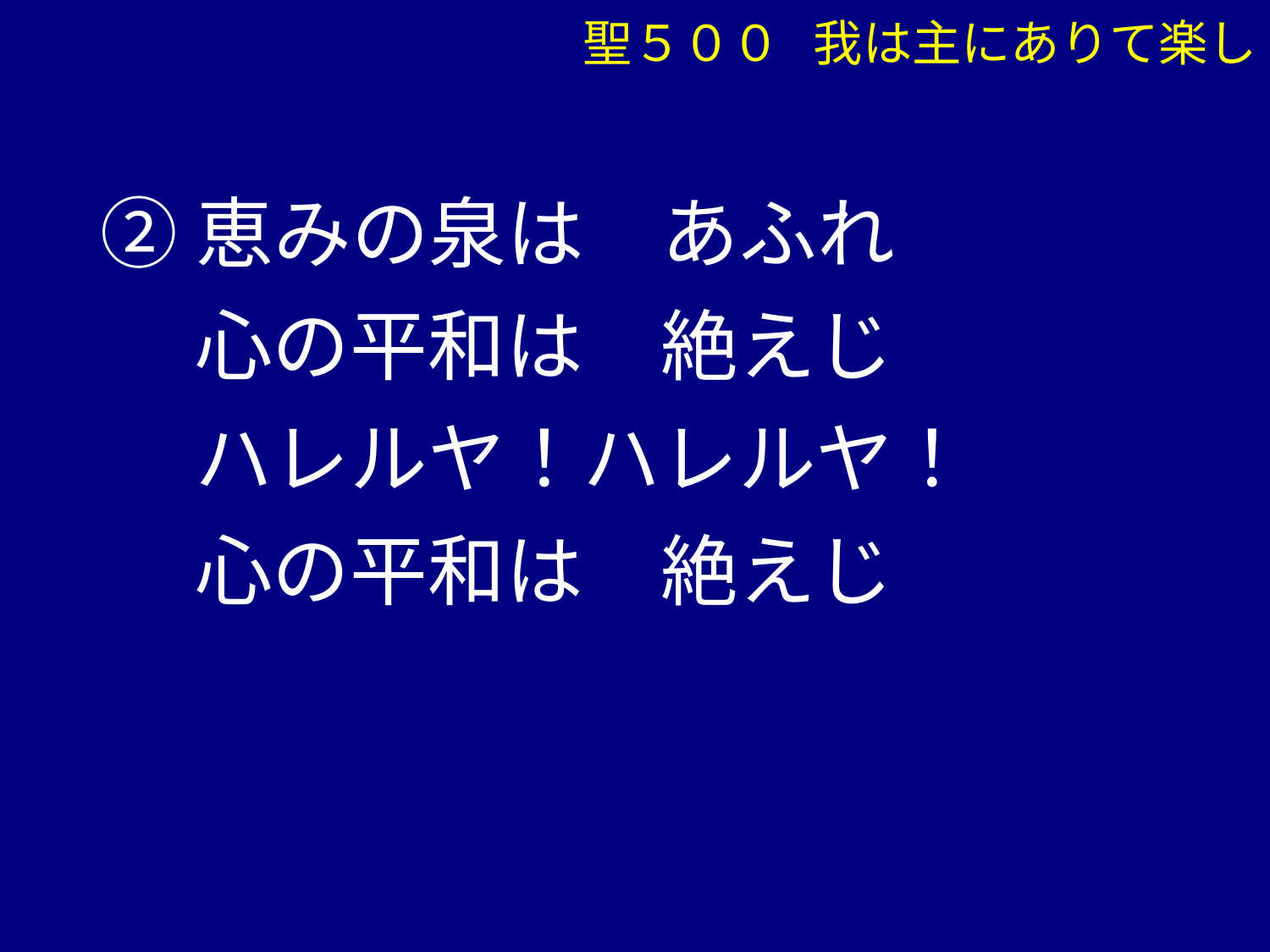

聖５００   我は主にありて楽し

②恵みの泉は　あふれ
　 心の平和は　絶えじ
　 ハレルヤ！ハレルヤ！
　 心の平和は　絶えじ